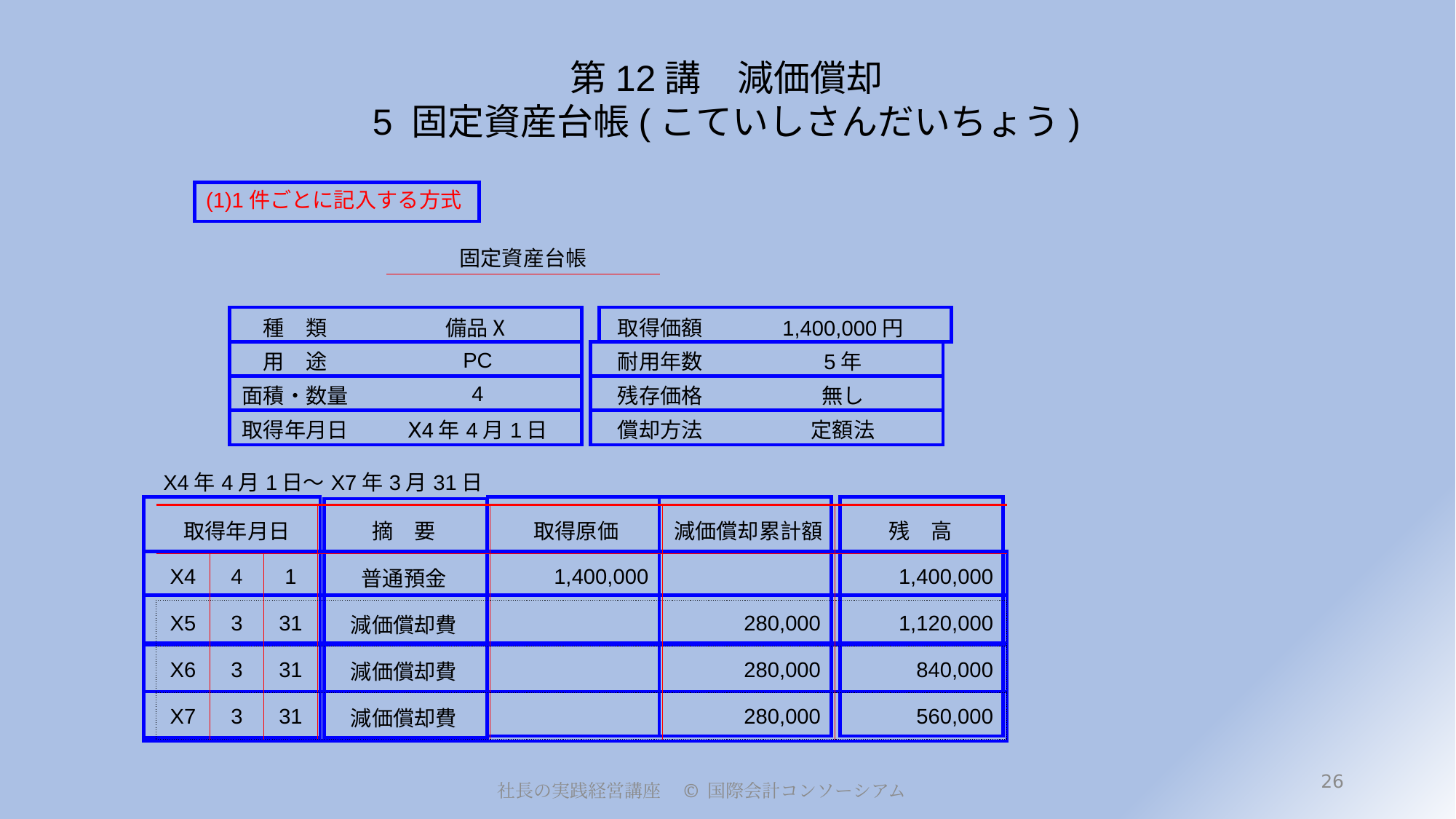

# 第12講　減価償却 5 固定資産台帳(こていしさんだいちょう)
(1)1件ごとに記入する方式

|  | 固定資産台帳 |  |  |  |
| --- | --- | --- | --- | --- |
|  |  |  |  |  |
| 種　類 | 備品Ⅹ | 取得価額 |  | 1,400,000円 |
| 用　途 | PC | 耐用年数 |  | 5年 |
| 面積・数量 | 4 | 残存価格 |  | 無し |
| 取得年月日 | Ⅹ4年4月1日 | 償却方法 |  | 定額法 |

| X4年4月1日～X7年3月31日 |  |  |  |  |  |  |  |  |  |
| --- | --- | --- | --- | --- | --- | --- | --- | --- | --- |
| 取得年月日 |  |  | 摘　要 | 取得原価 |  | 減価償却累計額 |  | 残　高 |  |
| X4 | 4 | 1 | 普通預金 | 1,400,000 |  |  |  | 1,400,000 |  |
| X5 | 3 | 31 | 減価償却費 |  |  | 280,000 |  | 1,120,000 |  |
| X6 | 3 | 31 | 減価償却費 |  |  | 280,000 |  | 840,000 |  |
| X7 | 3 | 31 | 減価償却費 |  |  | 280,000 |  | 560,000 |  |

26
社長の実践経営講座　© 国際会計コンソーシアム